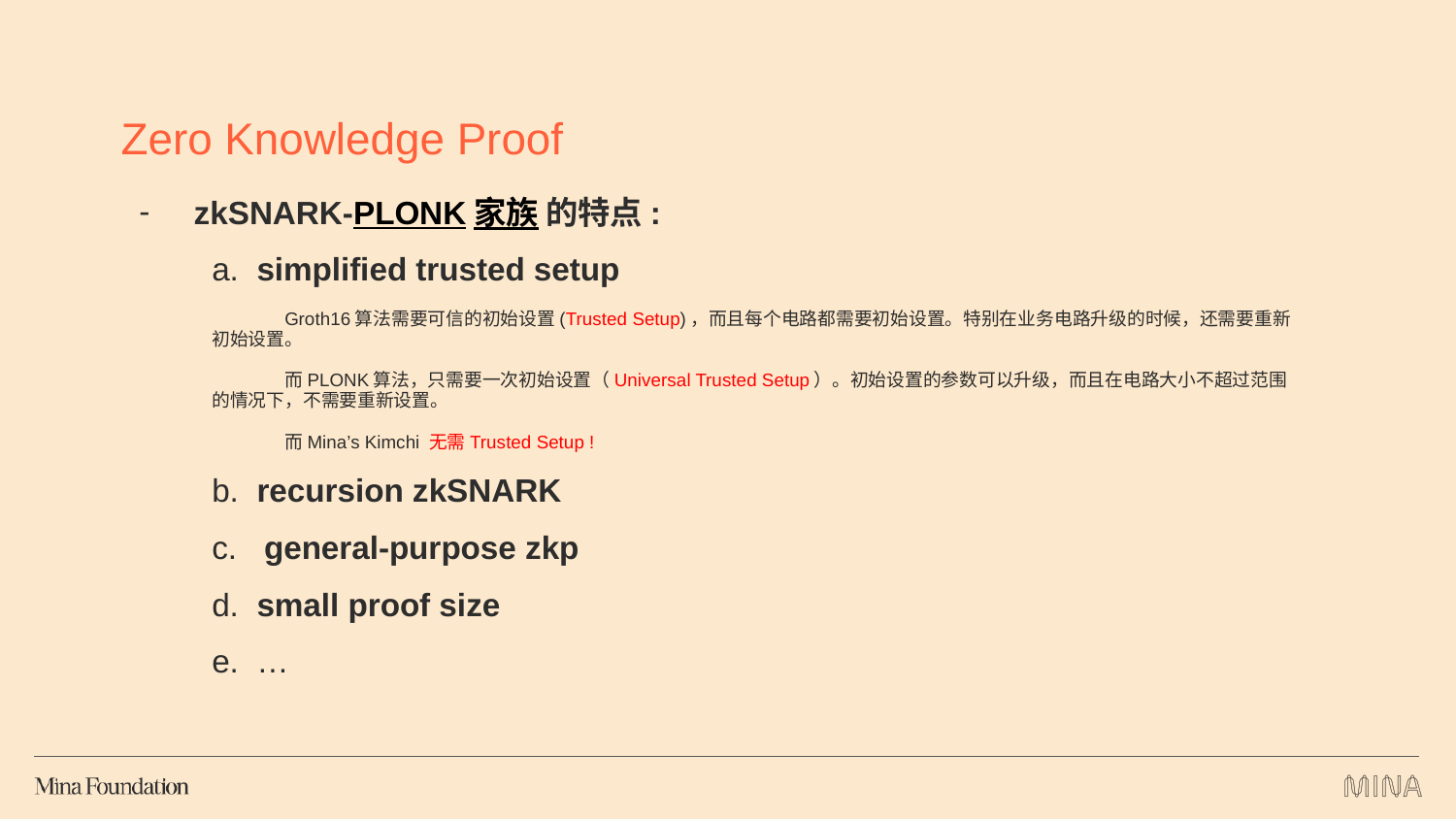

Zero Knowledge Proof
zkSNARK-PLONK家族 的特点:
a.  simplified trusted setup
Groth16算法需要可信的初始设置(Trusted Setup)，而且每个电路都需要初始设置。特别在业务电路升级的时候，还需要重新初始设置。
而PLONK算法，只需要一次初始设置（Universal Trusted Setup）。初始设置的参数可以升级，而且在电路大小不超过范围的情况下，不需要重新设置。
而Mina’s Kimchi 无需Trusted Setup !
b.  recursion zkSNARK
c.   general-purpose zkp
d.  small proof size
e.  …